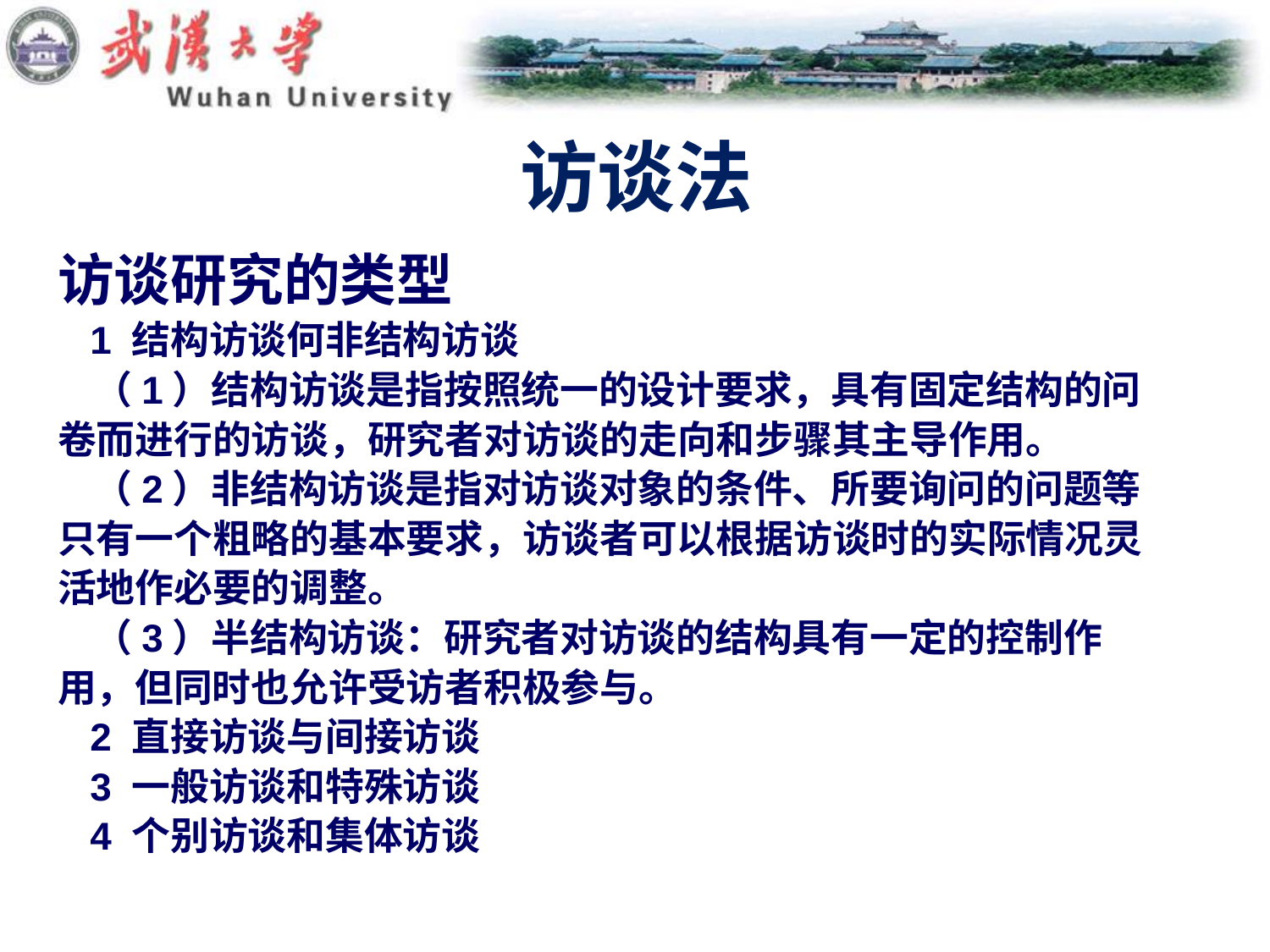

# 访谈法
访谈研究的类型
   1 结构访谈何非结构访谈
   （1）结构访谈是指按照统一的设计要求，具有固定结构的问
卷而进行的访谈，研究者对访谈的走向和步骤其主导作用。
   （2）非结构访谈是指对访谈对象的条件、所要询问的问题等
只有一个粗略的基本要求，访谈者可以根据访谈时的实际情况灵
活地作必要的调整。
   （3）半结构访谈：研究者对访谈的结构具有一定的控制作
用，但同时也允许受访者积极参与。
   2 直接访谈与间接访谈
   3 一般访谈和特殊访谈
   4 个别访谈和集体访谈